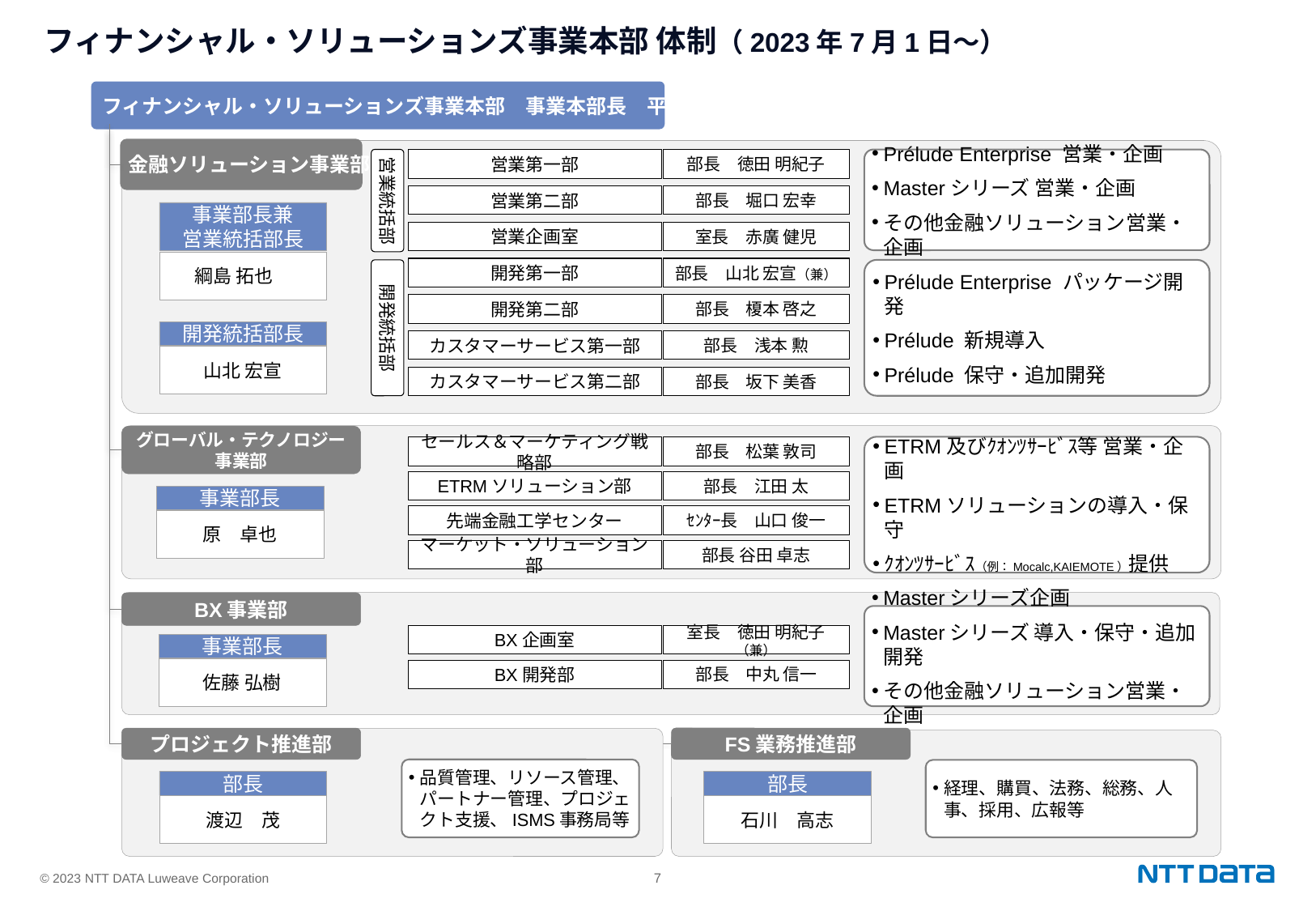

# フィナンシャル・ソリューションズ事業本部 体制（2023年7月1日～）
フィナンシャル・ソリューションズ事業本部　事業本部長　平島 修
金融ソリューション事業部

営業統括部
Prélude Enterprise 営業・企画
Masterシリーズ 営業・企画
その他金融ソリューション営業・企画
営業第一部
部長　徳田 明紀子
営業第二部
部長　堀口 宏幸
事業部長兼
営業統括部長
営業企画室
室長　赤廣 健児
綱島 拓也
開発第一部
部長　山北 宏宣（兼）
開発統括部
Prélude Enterprise パッケージ開発
Prélude 新規導入
Prélude 保守・追加開発
開発第二部
部長　榎本 啓之
開発統括部長
カスタマーサービス第一部
部長　浅本 勲
山北 宏宣
カスタマーサービス第二部
部長　坂下 美香

グローバル・テクノロジー事業部
ETRM及びｸｵﾝﾂｻｰﾋﾞｽ等 営業・企画
ETRMソリューションの導入・保守
ｸｵﾝﾂｻｰﾋﾞｽ（例：Mocalc,KAIEMOTE）提供
セールス＆マーケティング戦略部
部長　松葉 敦司
ETRMソリューション部
部長　江田 太
事業部長
先端金融工学センター
ｾﾝﾀｰ長　山口 俊一
原　卓也
マーケット・ソリューション部
部長 谷田 卓志

BX事業部
Masterシリーズ企画
Masterシリーズ 導入・保守・追加開発
その他金融ソリューション営業・企画
BX企画室
室長　徳田 明紀子（兼）
事業部長
佐藤 弘樹
BX開発部
部長　中丸 信一
FS業務推進部
プロジェクト推進部

品質管理、リソース管理、パートナー管理、プロジェクト支援、ISMS事務局等
経理、購買、法務、総務、人事、採用、広報等
部長
部長
渡辺　茂
石川　高志